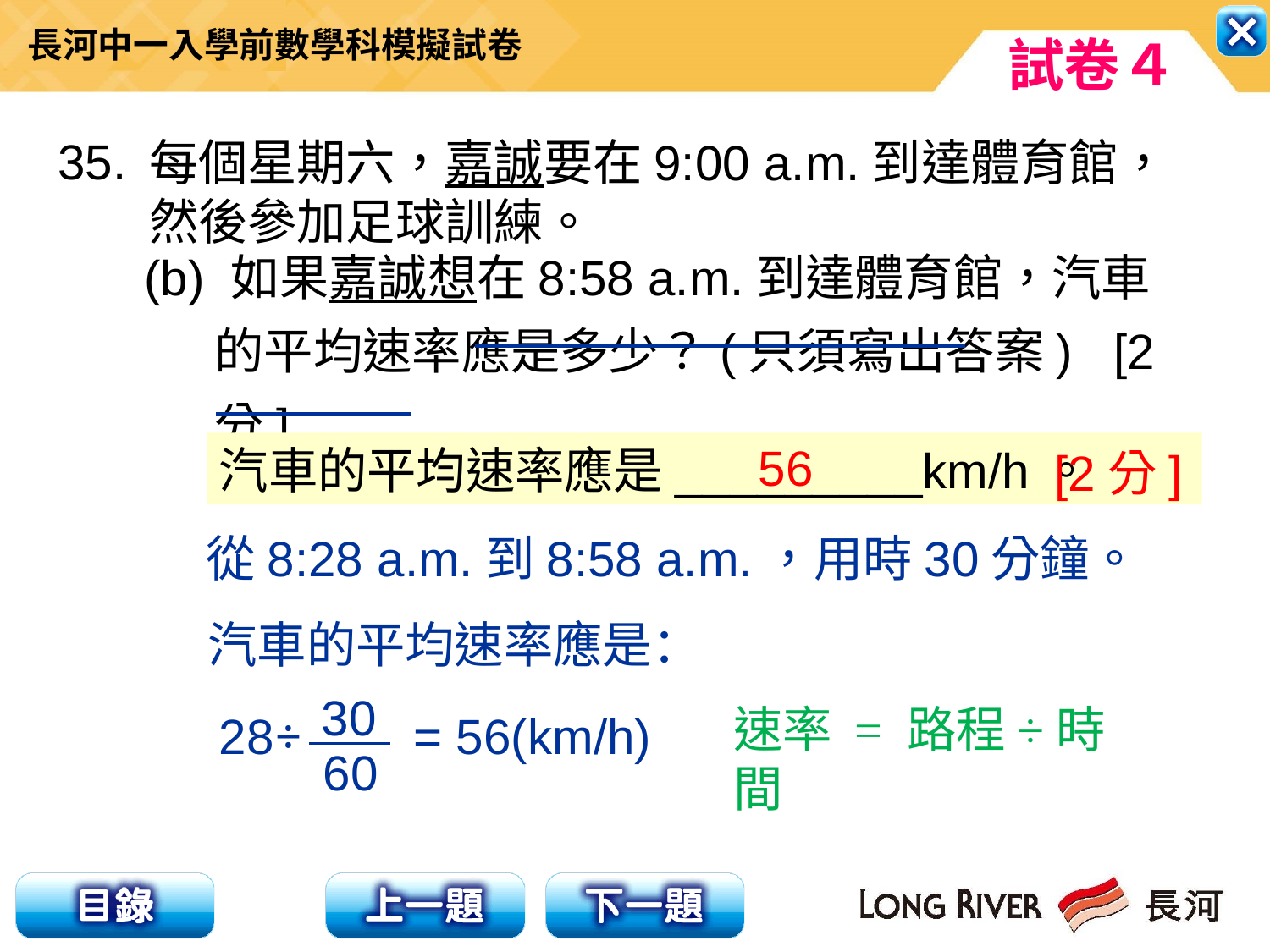

35.
每個星期六，嘉誠要在9:00 a.m.到達體育館，然後參加足球訓練。
(b) 如果嘉誠想在8:58 a.m.到達體育館，汽車的平均速率應是多少？(只須寫出答案)   [2分]
56
汽車的平均速率應是_________km/h。
[2分]
從8:28 a.m.到8:58 a.m.，用時30分鐘。
汽車的平均速率應是：
30
60
28÷        = 56(km/h)
速率 = 路程÷時間